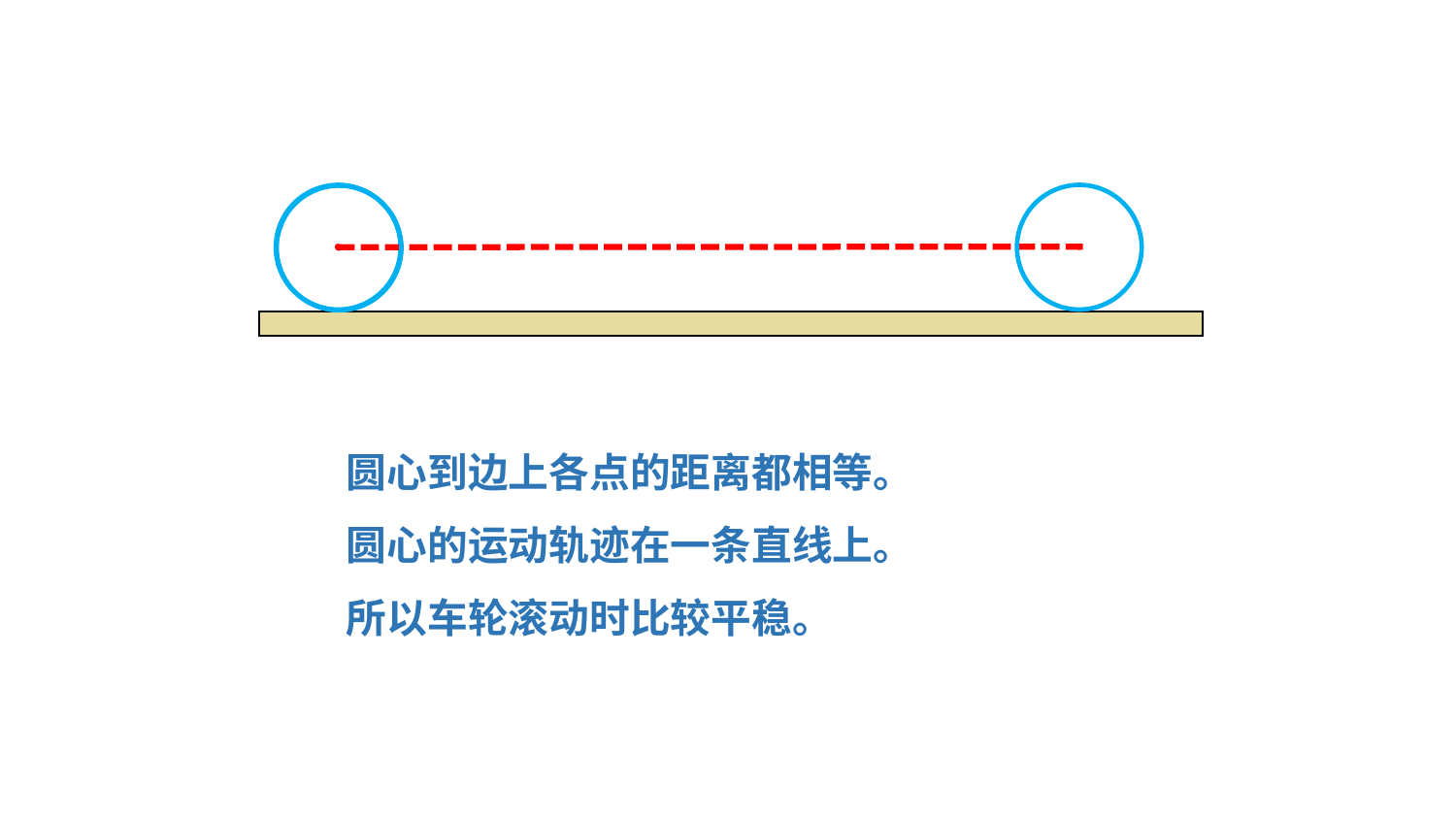

圆心到边上各点的距离都相等。
圆心的运动轨迹在一条直线上。
所以车轮滚动时比较平稳。